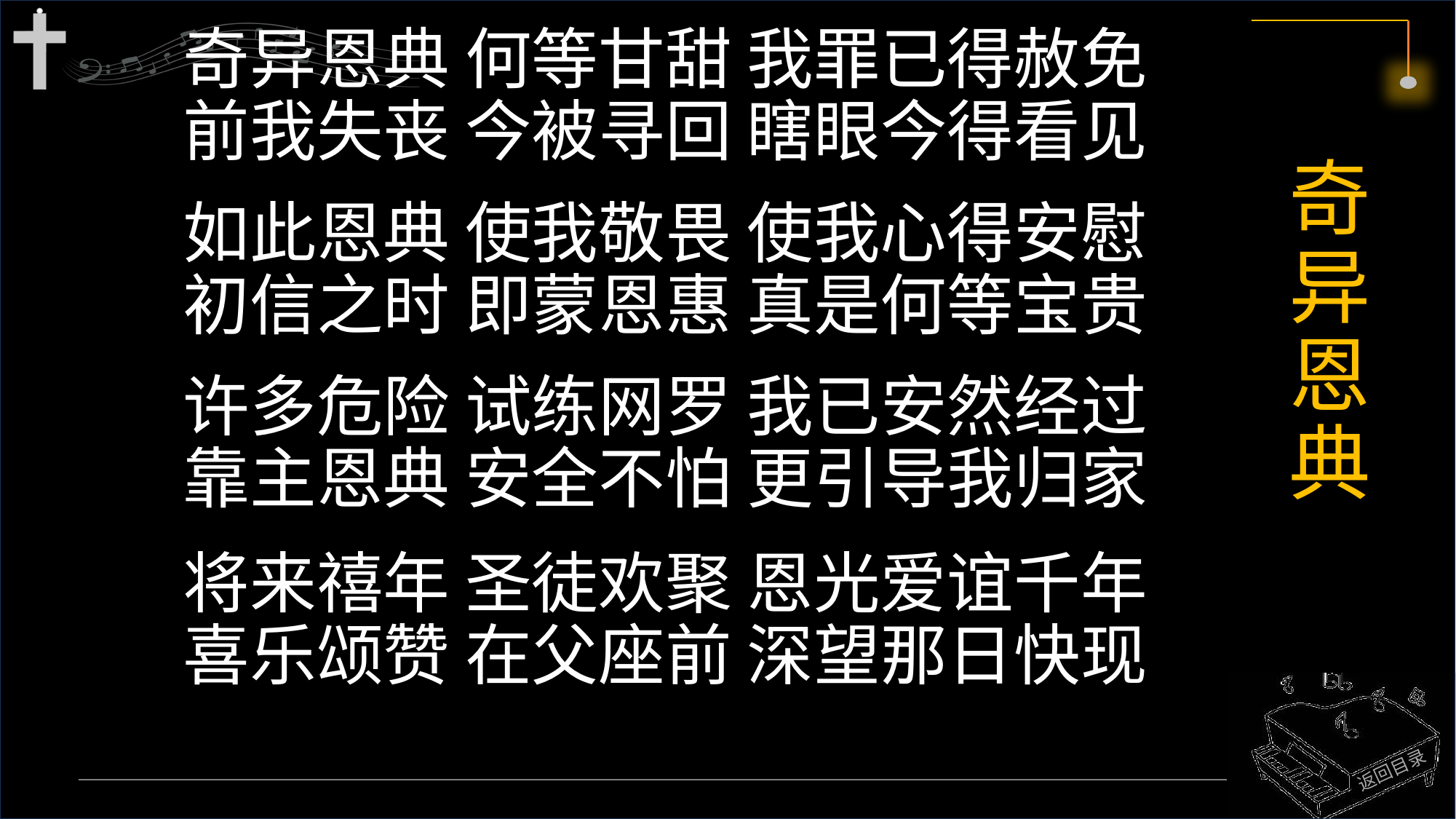

奇异恩典 何等甘甜 我罪已得赦免
前我失丧 今被寻回 瞎眼今得看见
如此恩典 使我敬畏 使我心得安慰
初信之时 即蒙恩惠 真是何等宝贵
许多危险 试练网罗 我已安然经过
靠主恩典 安全不怕 更引导我归家
将来禧年 圣徒欢聚 恩光爱谊千年
喜乐颂赞 在父座前 深望那日快现
# 奇异恩典